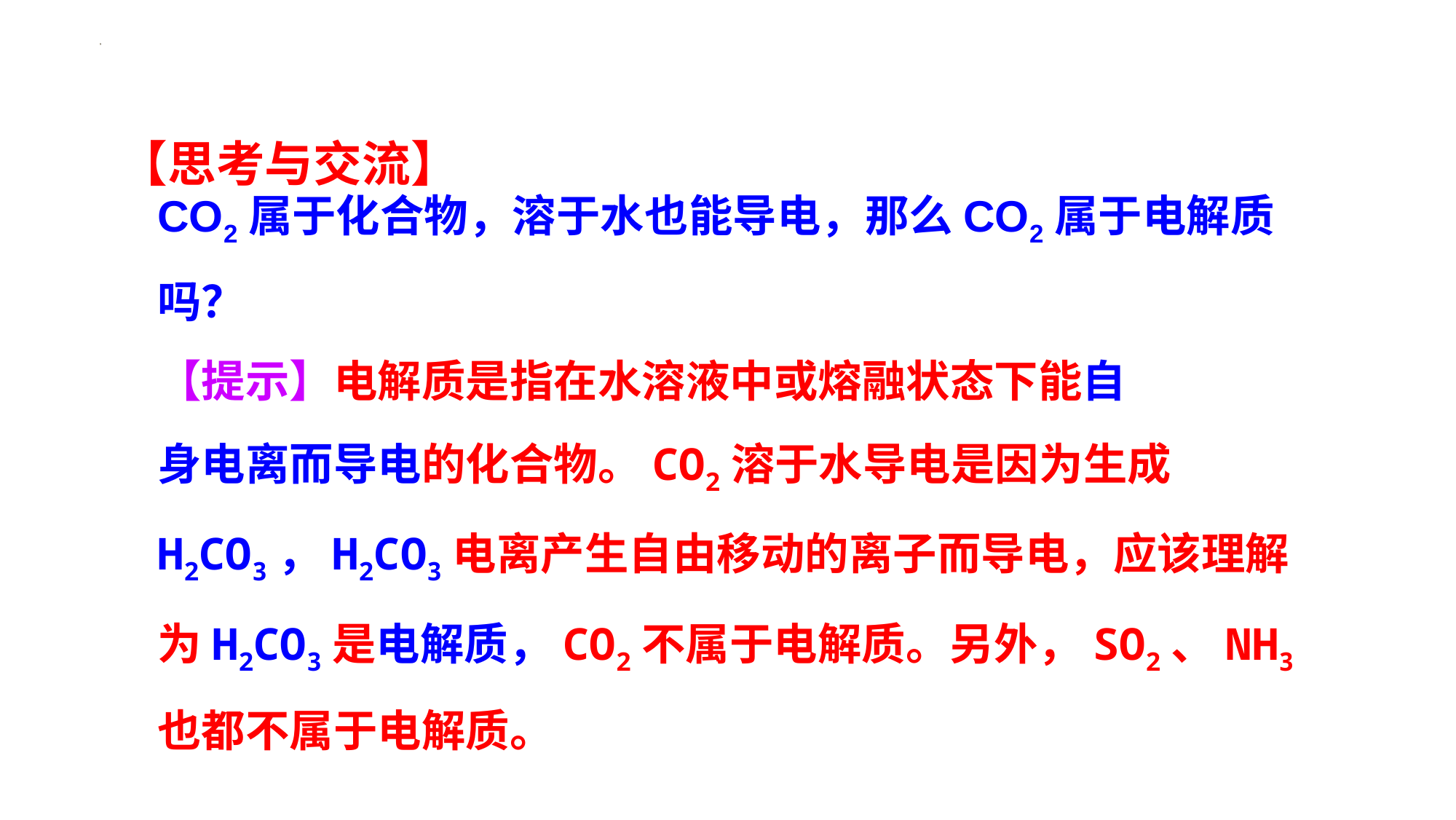

【思考与交流】
CO2属于化合物，溶于水也能导电，那么CO2属于电解质吗？
【提示】电解质是指在水溶液中或熔融状态下能自
身电离而导电的化合物。CO2溶于水导电是因为生成H2CO3，H2CO3电离产生自由移动的离子而导电，应该理解为H2CO3是电解质，CO2不属于电解质。另外，SO2、NH3也都不属于电解质。